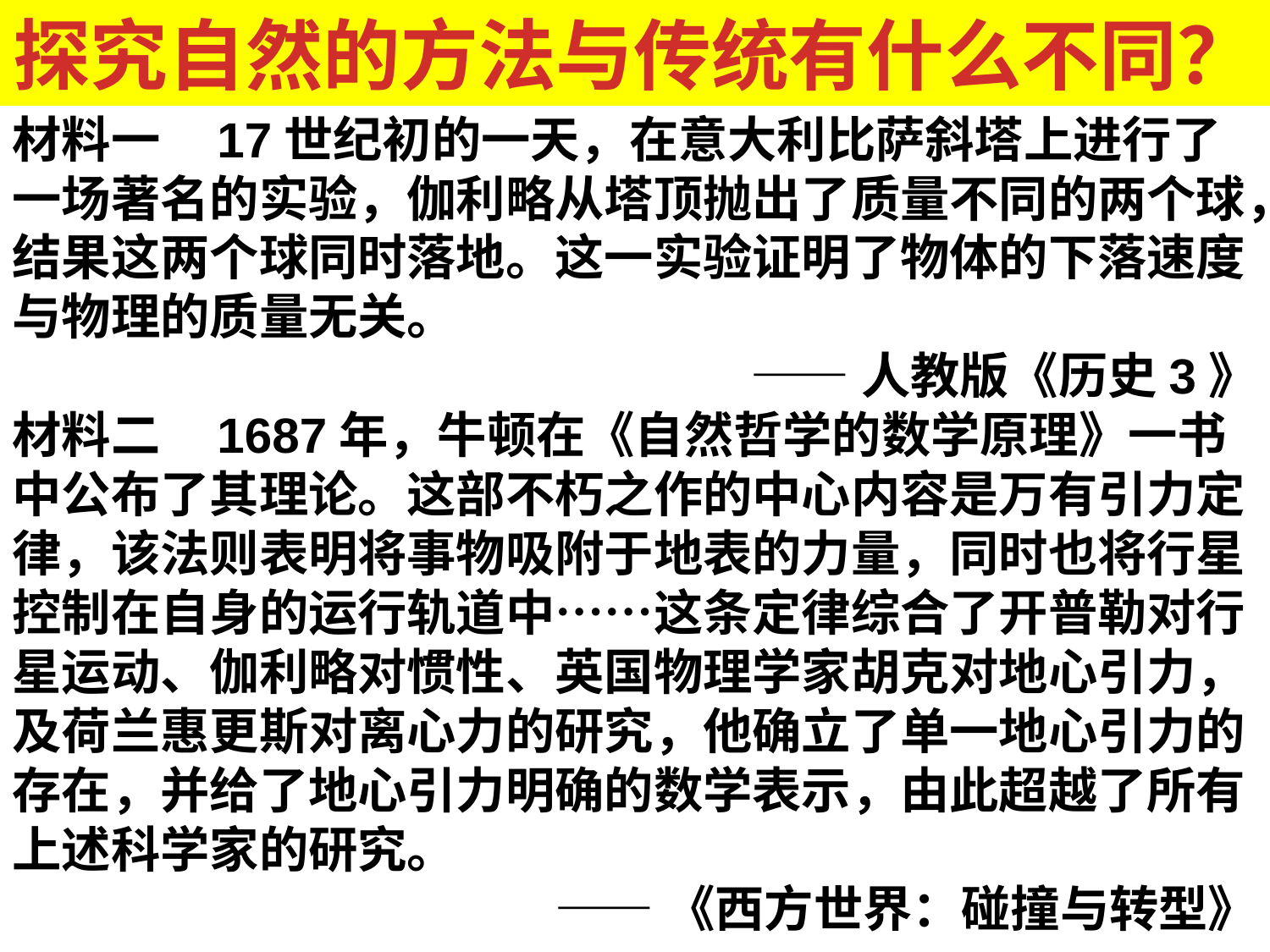

探究自然的方法与传统有什么不同？
材料一    17世纪初的一天，在意大利比萨斜塔上进行了一场著名的实验，伽利略从塔顶抛出了质量不同的两个球，结果这两个球同时落地。这一实验证明了物体的下落速度与物理的质量无关。
——人教版《历史3》
材料二    1687年，牛顿在《自然哲学的数学原理》一书中公布了其理论。这部不朽之作的中心内容是万有引力定律，该法则表明将事物吸附于地表的力量，同时也将行星控制在自身的运行轨道中……这条定律综合了开普勒对行星运动、伽利略对惯性、英国物理学家胡克对地心引力，及荷兰惠更斯对离心力的研究，他确立了单一地心引力的存在，并给了地心引力明确的数学表示，由此超越了所有上述科学家的研究。
——《西方世界：碰撞与转型》